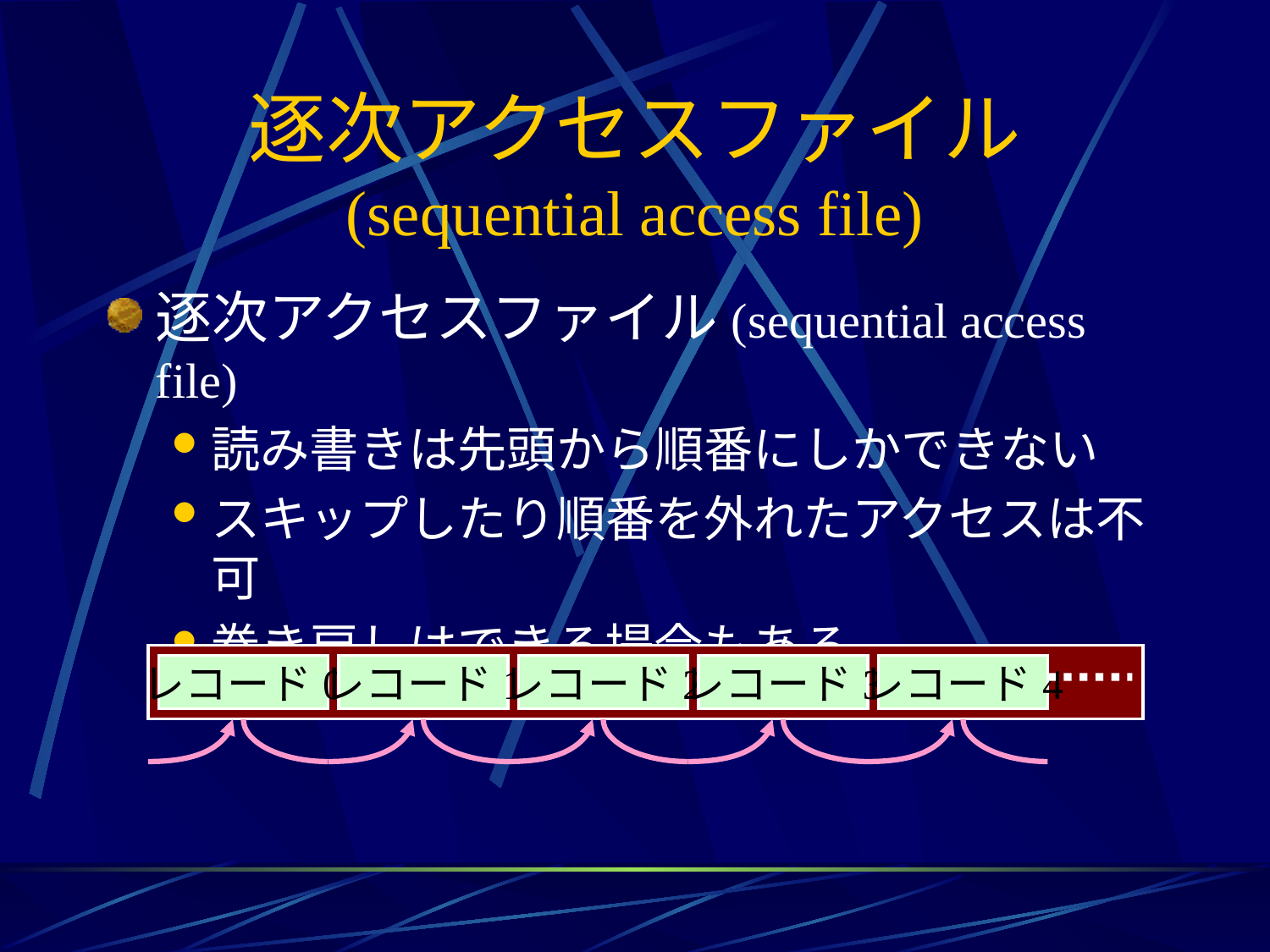

# 逐次アクセスファイル (sequential access file)
逐次アクセスファイル(sequential access file)
読み書きは先頭から順番にしかできない
スキップしたり順番を外れたアクセスは不可
巻き戻しはできる場合もある

レコード0
レコード1
レコード2
レコード3
レコード4